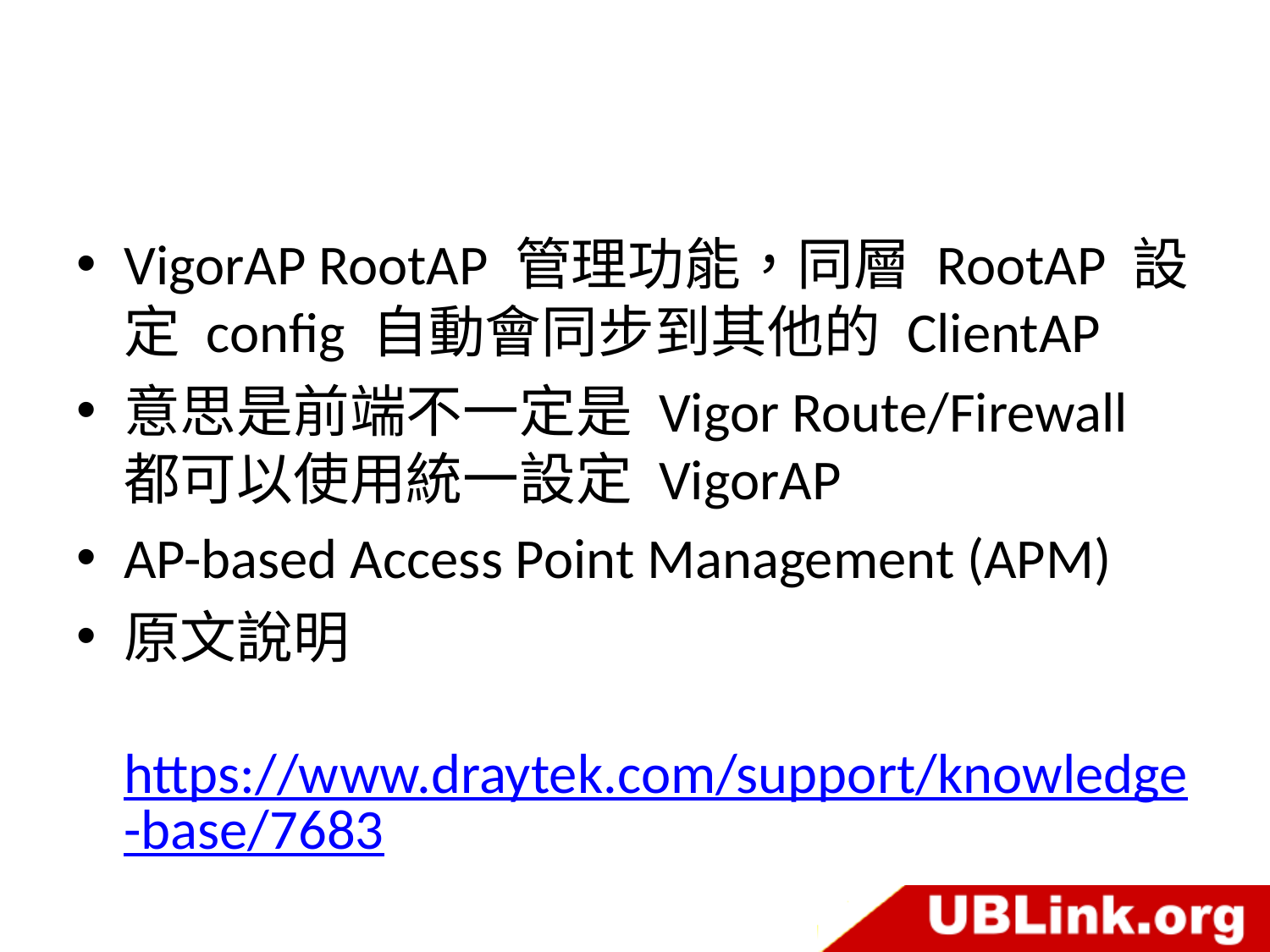

#
VigorAP RootAP 管理功能，同層 RootAP 設定 config 自動會同步到其他的 ClientAP
意思是前端不一定是 Vigor Route/Firewall 都可以使用統一設定 VigorAP
AP-based Access Point Management (APM)
原文說明
https://www.draytek.com/support/knowledge-base/7683